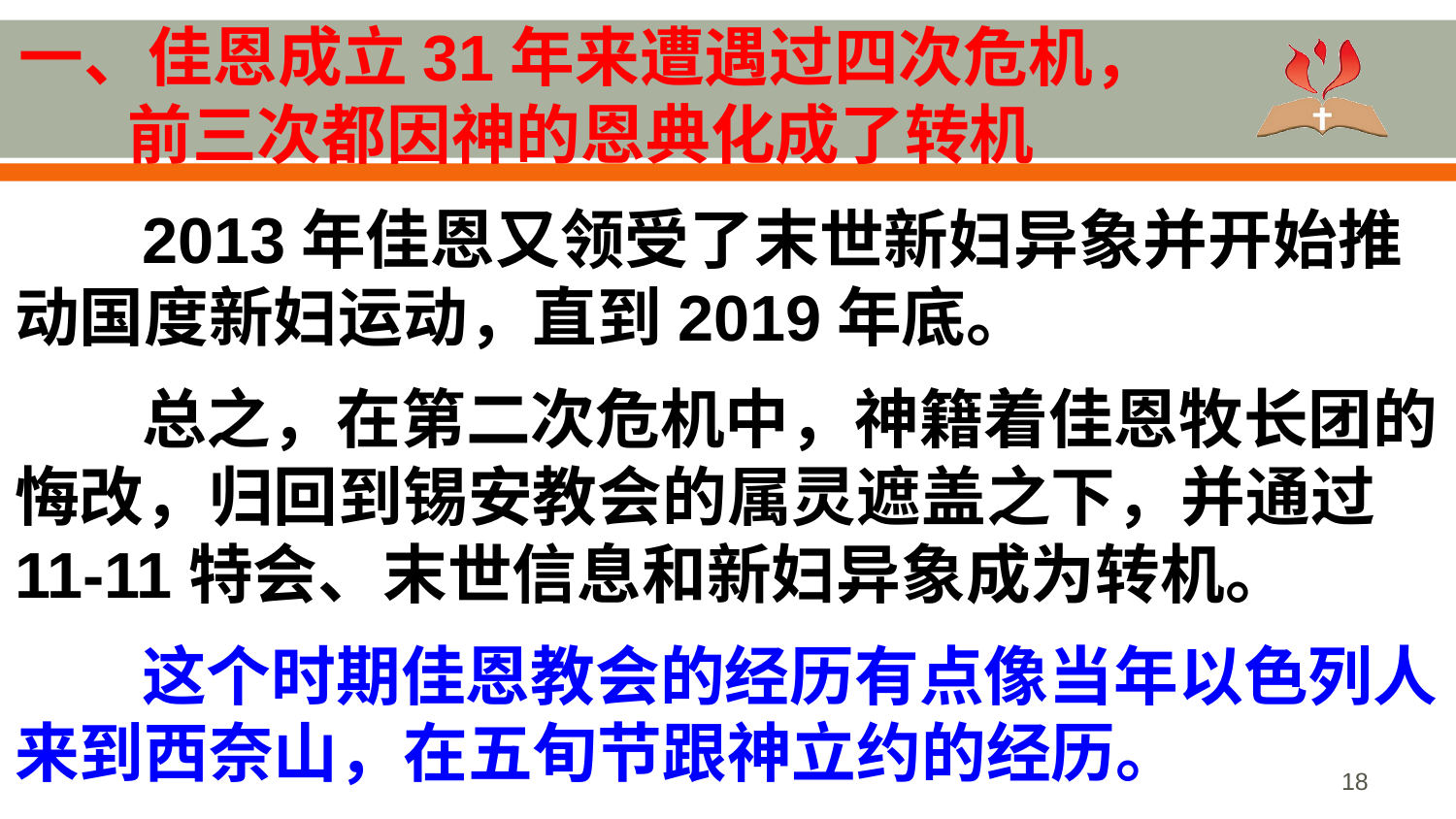

# 一、佳恩成立31年来遭遇过四次危机，前三次都因神的恩典化成了转机
2013年佳恩又领受了末世新妇异象并开始推动国度新妇运动，直到2019年底。
总之，在第二次危机中，神籍着佳恩牧长团的悔改，归回到锡安教会的属灵遮盖之下，并通过11-11特会、末世信息和新妇异象成为转机。
这个时期佳恩教会的经历有点像当年以色列人来到西奈山，在五旬节跟神立约的经历。

18